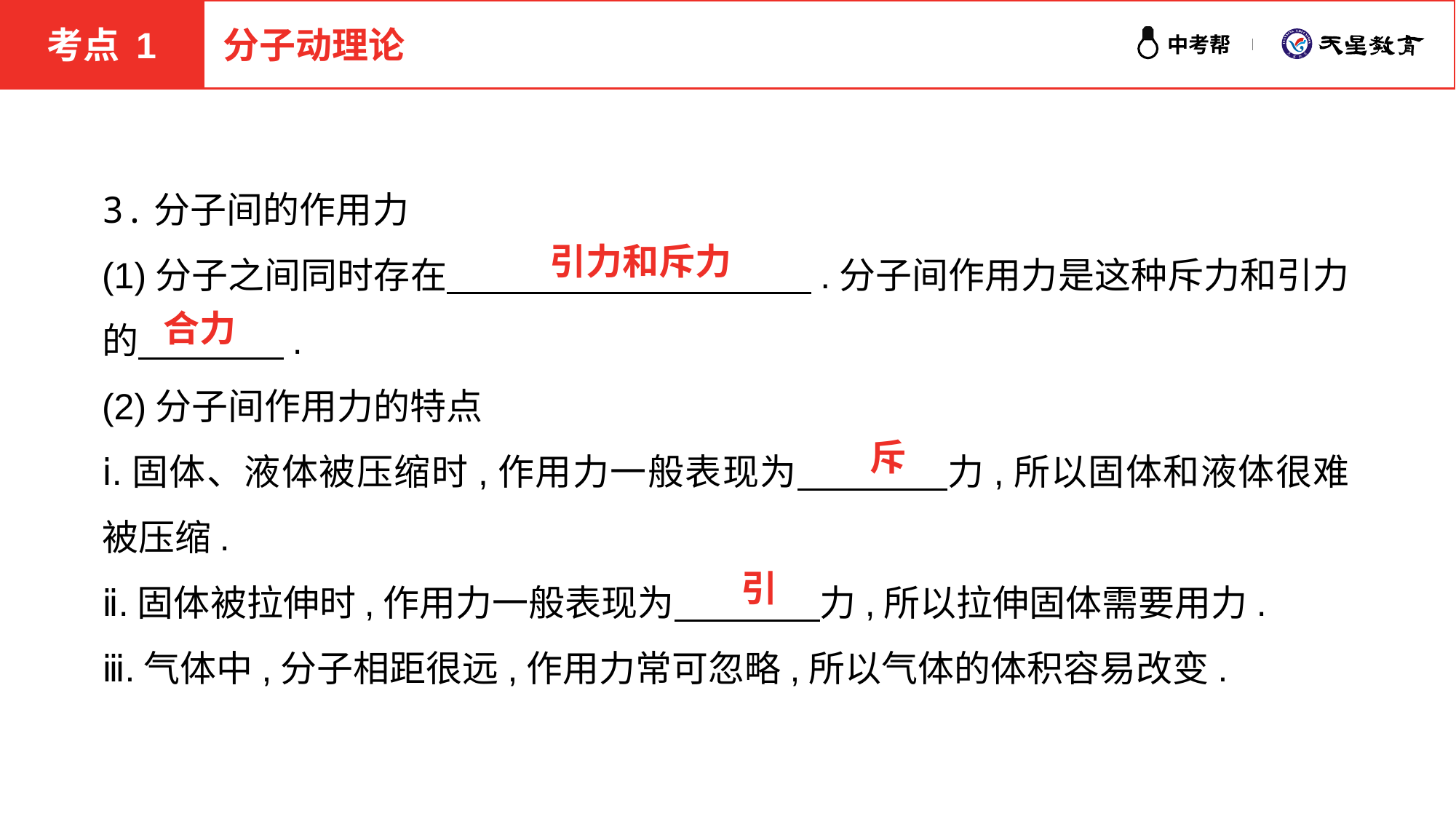

考点 1
分子动理论
3.分子间的作用力
(1)分子之间同时存在　　　　　　　　　　.分子间作用力是这种斥力和引力的　　　　.
(2)分子间作用力的特点
ⅰ.固体、液体被压缩时,作用力一般表现为　　　　力,所以固体和液体很难被压缩.
ⅱ.固体被拉伸时,作用力一般表现为　　　　力,所以拉伸固体需要用力.
ⅲ.气体中,分子相距很远,作用力常可忽略,所以气体的体积容易改变.
引力和斥力
合力
斥
引